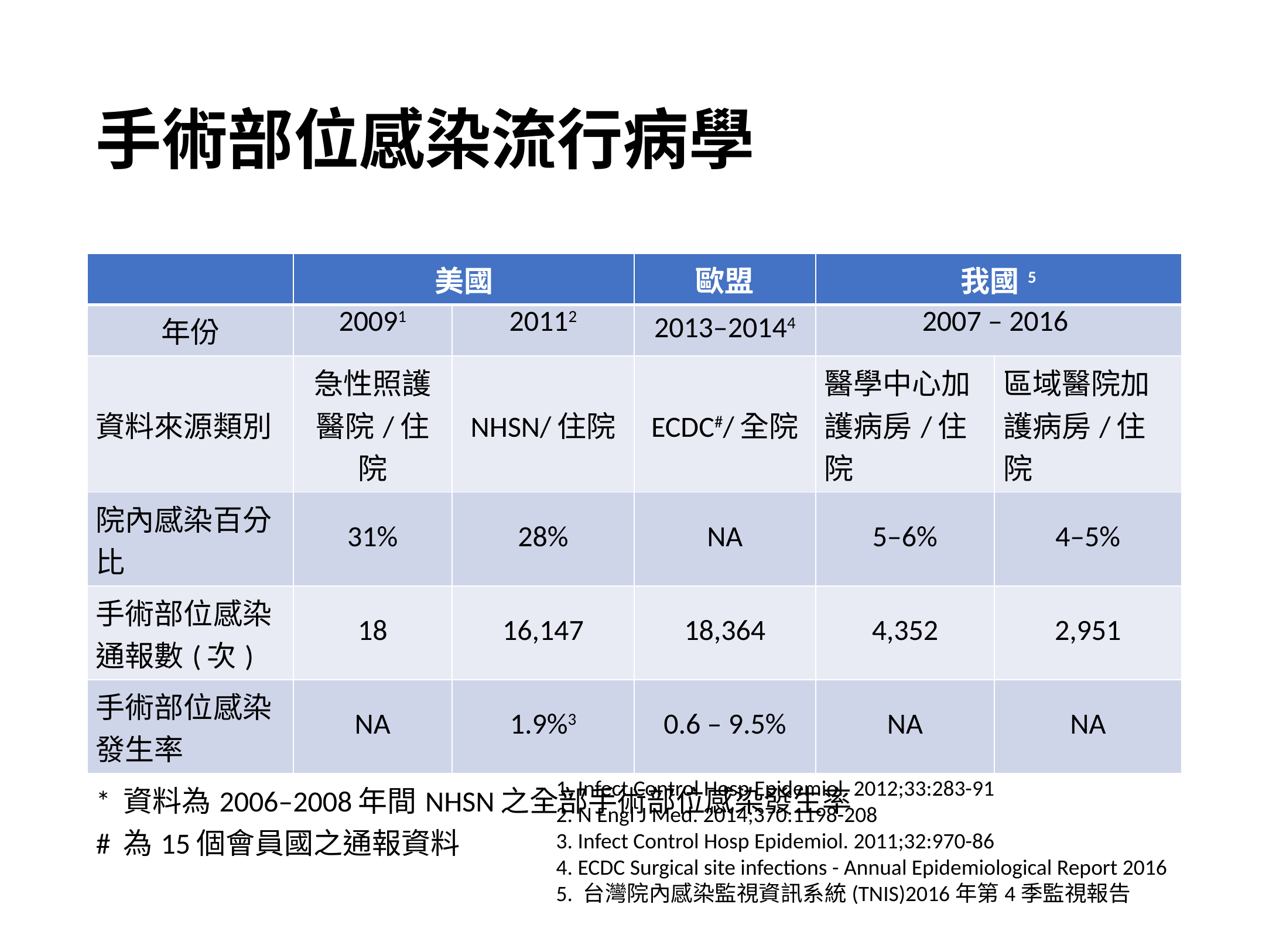

# 手術部位感染流行病學
|  | 美國 |  | 歐盟 | 我國5 |  |
| --- | --- | --- | --- | --- | --- |
| 年份 | 20091 | 20112 | 2013–20144 | 2007 – 2016 |  |
| 資料來源類別 | 急性照護醫院/住院 | NHSN/住院 | ECDC#/全院 | 醫學中心加護病房/住院 | 區域醫院加護病房/住院 |
| 院內感染百分比 | 31% | 28% | NA | 5–6% | 4–5% |
| 手術部位感染通報數(次) | 18 | 16,147 | 18,364 | 4,352 | 2,951 |
| 手術部位感染發生率 | NA | 1.9%3 | 0.6 – 9.5% | NA | NA |
| \* 資料為2006–2008年間NHSN之全部手術部位感染發生率 # 為15個會員國之通報資料 |  |  |  |  |  |
1. Infect Control Hosp Epidemiol. 2012;33:283-91
2. N Engl J Med. 2014;370:1198-208
3. Infect Control Hosp Epidemiol. 2011;32:970-86
4. ECDC Surgical site infections - Annual Epidemiological Report 2016
5. 台灣院內感染監視資訊系統(TNIS)2016年第4季監視報告